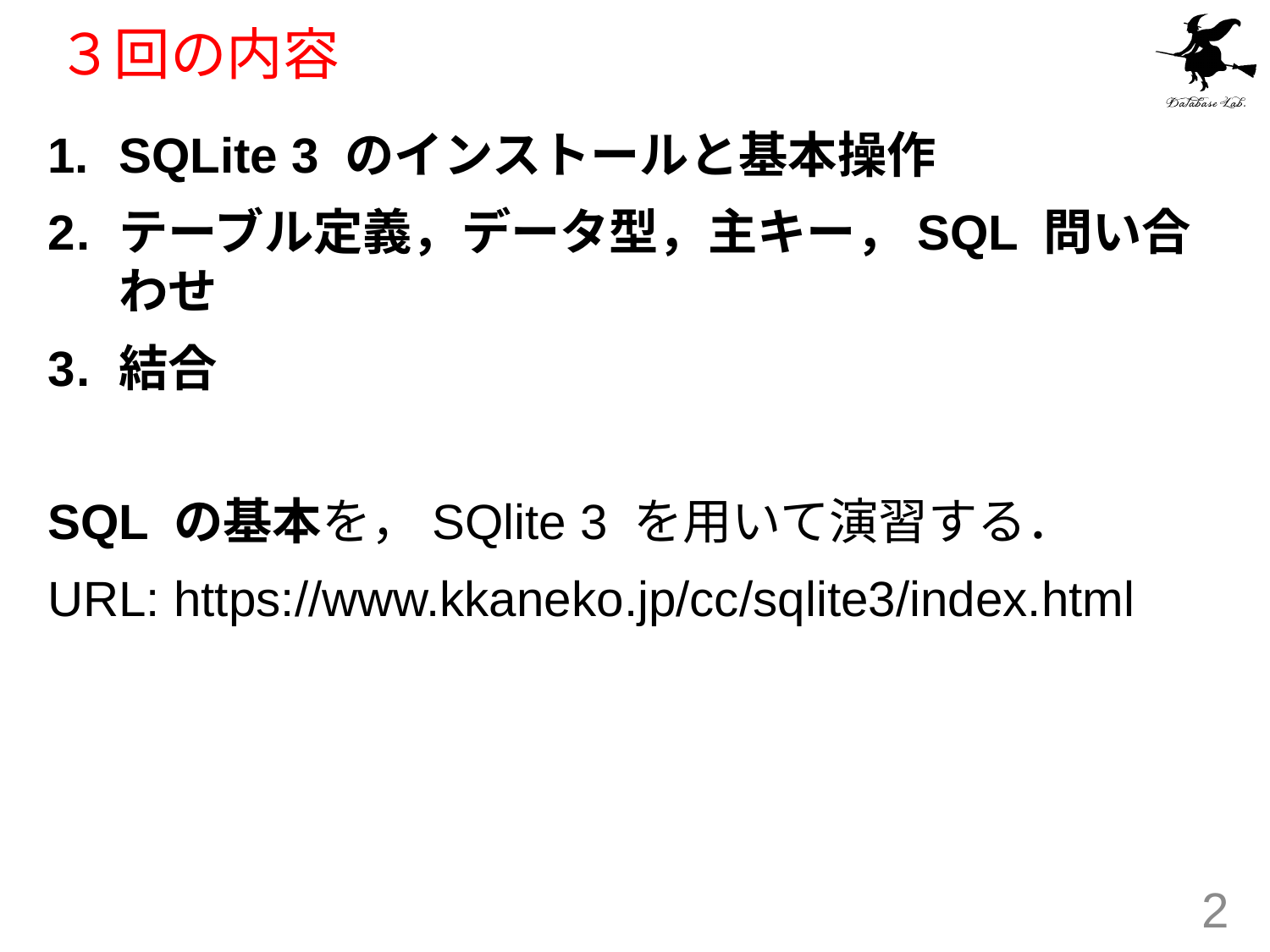

# ３回の内容
SQLite 3 のインストールと基本操作
テーブル定義，データ型，主キー，SQL 問い合わせ
結合

SQL の基本を，SQlite 3 を用いて演習する．
URL: https://www.kkaneko.jp/cc/sqlite3/index.html

2